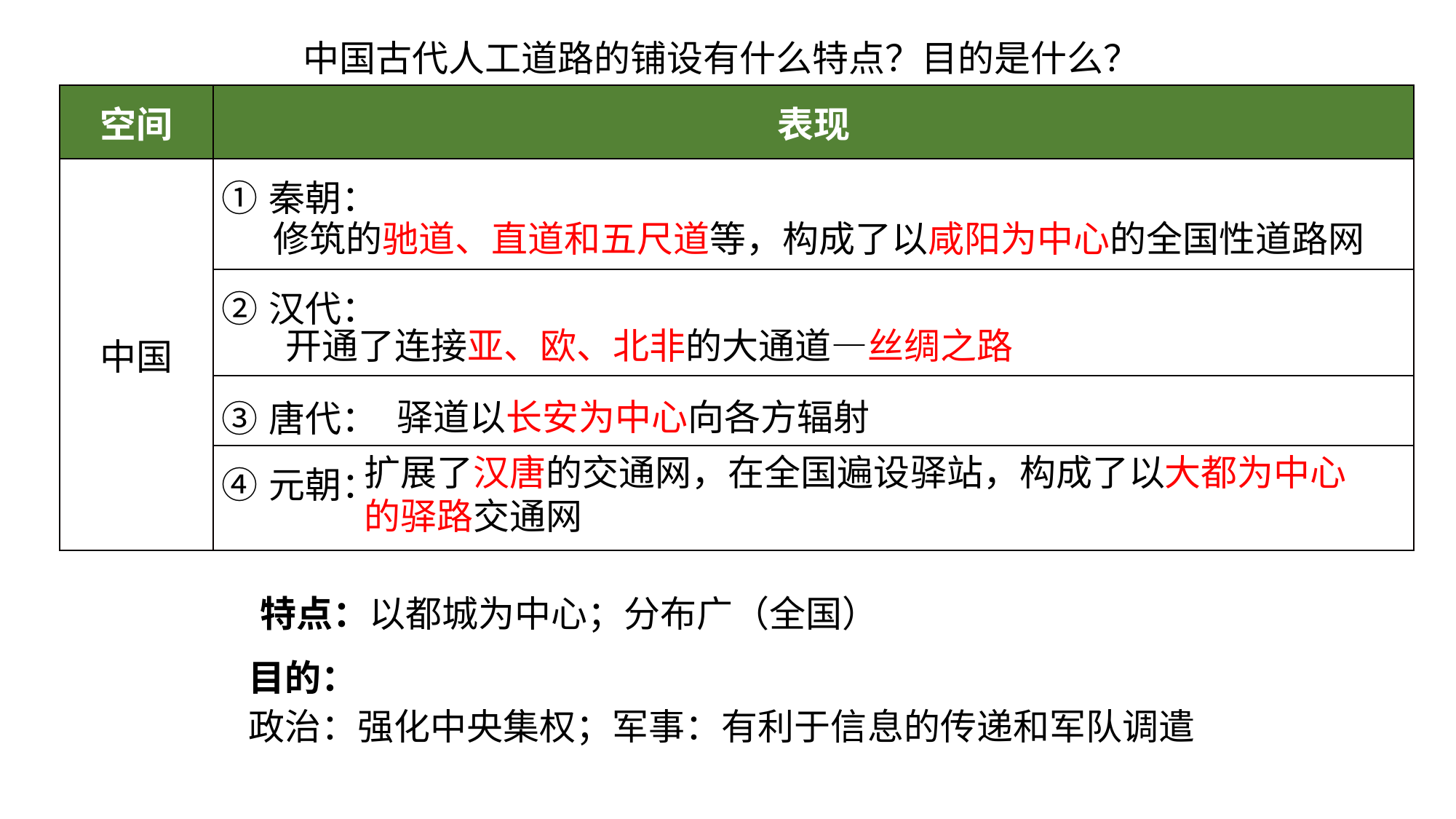

中国古代人工道路的铺设有什么特点？目的是什么？
| 空间 | 表现 |
| --- | --- |
| 中国 | ①秦朝： |
|  | ②汉代： |
|  | ③唐代： |
|  | ④元朝： |
修筑的驰道、直道和五尺道等，构成了以咸阳为中心的全国性道路网
开通了连接亚、欧、北非的大通道—丝绸之路
驿道以长安为中心向各方辐射
扩展了汉唐的交通网，在全国遍设驿站，构成了以大都为中心的驿路交通网
特点：以都城为中心；分布广（全国）
目的：
政治：强化中央集权；军事：有利于信息的传递和军队调遣